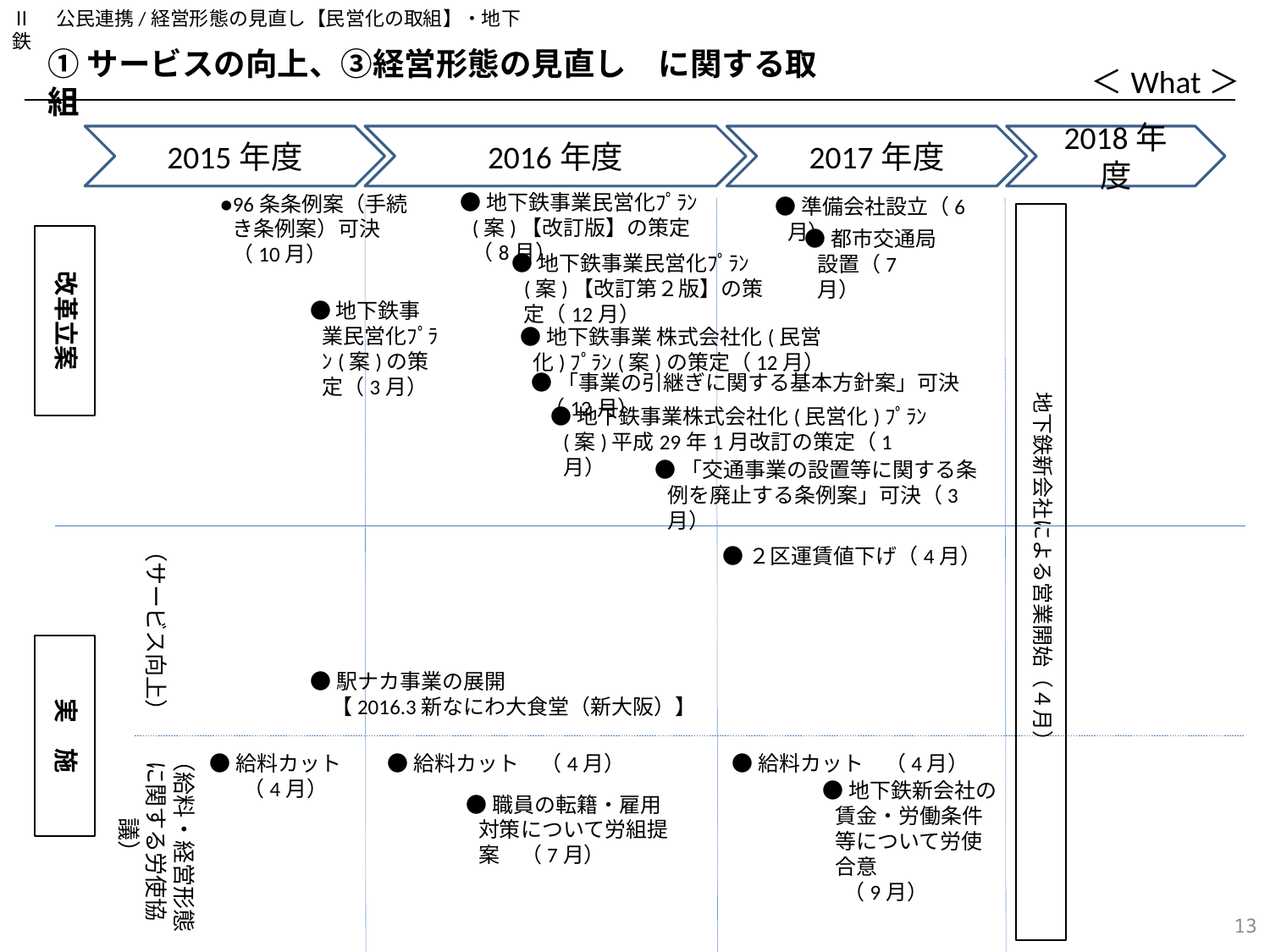

Ⅱ　公民連携/経営形態の見直し【民営化の取組】・地下鉄
①サービスの向上、③経営形態の見直し　に関する取組
＜What＞
2015年度
2016年度
2017年度
2018年度
●地下鉄事業民営化ﾌﾟﾗﾝ(案)【改訂版】の策定（8月）
●96条条例案（手続き条例案）可決（10月）
●準備会社設立（6月）
地下鉄新会社による営業開始（４月）
改革立案
●都市交通局設置（7月）
●地下鉄事業民営化ﾌﾟﾗﾝ(案)【改訂第２版】の策定（12月）
●地下鉄事業民営化ﾌﾟﾗﾝ(案)の策定（3月）
●地下鉄事業 株式会社化(民営化)ﾌﾟﾗﾝ(案)の策定（12月）
●「事業の引継ぎに関する基本方針案」可決（12月）
●地下鉄事業株式会社化(民営化)ﾌﾟﾗﾝ(案)平成29年1月改訂の策定（1月）
●「交通事業の設置等に関する条例を廃止する条例案」可決（3月）
●２区運賃値下げ（4月）
（サービス向上）
実　施
●駅ナカ事業の展開
　【2016.3新なにわ大食堂（新大阪）】
（給料・経営形態に関する労使協議）
●給料カット　（4月）
●給料カット　（4月）
●給料カット　（4月）
●職員の転籍・雇用対策について労組提案　（7月）
●地下鉄新会社の賃金・労働条件等について労使合意
　（9月）
13